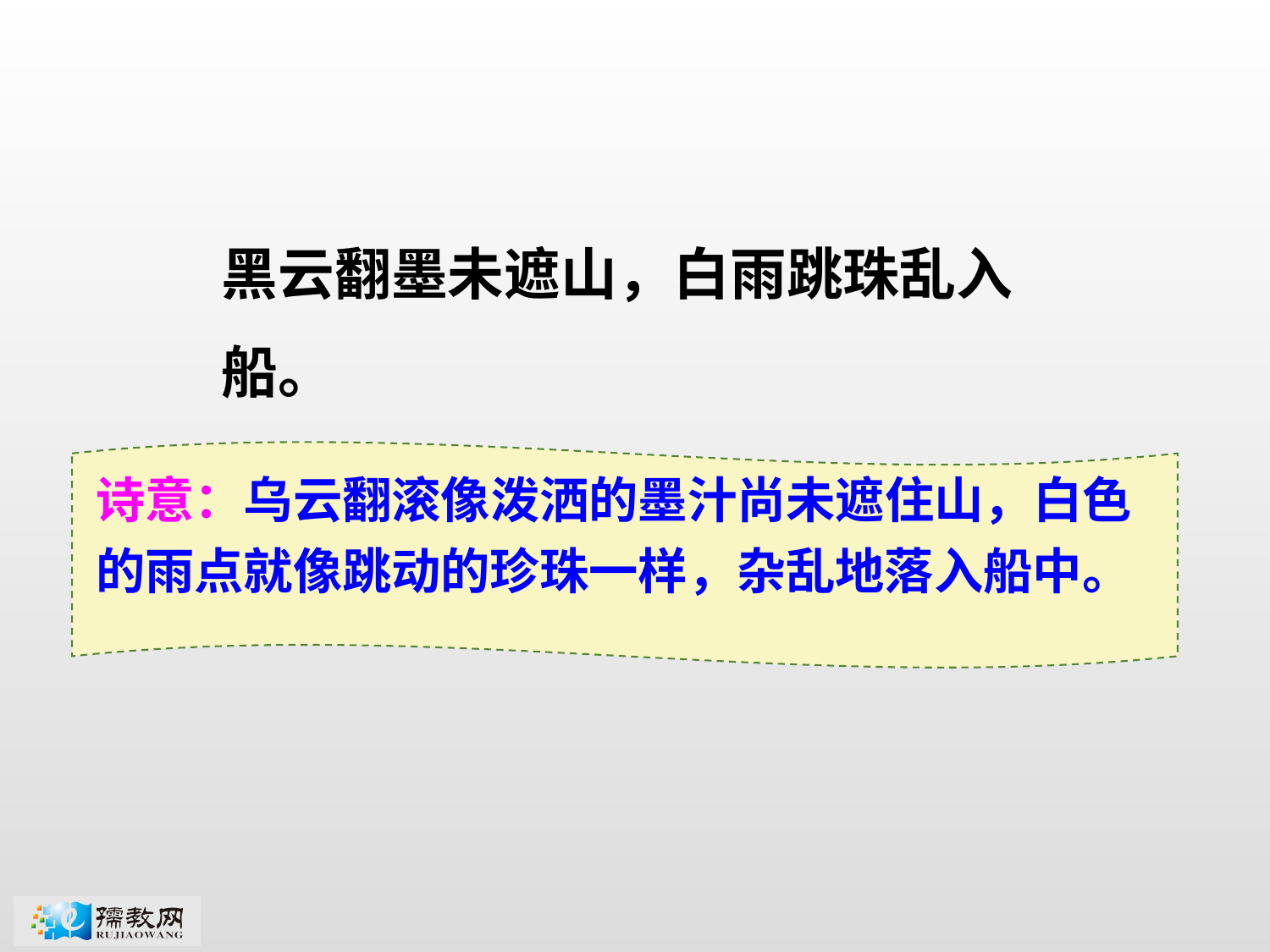

黑云翻墨未遮山，白雨跳珠乱入船。

诗意：乌云翻滚像泼洒的墨汁尚未遮住山，白色的雨点就像跳动的珍珠一样，杂乱地落入船中。